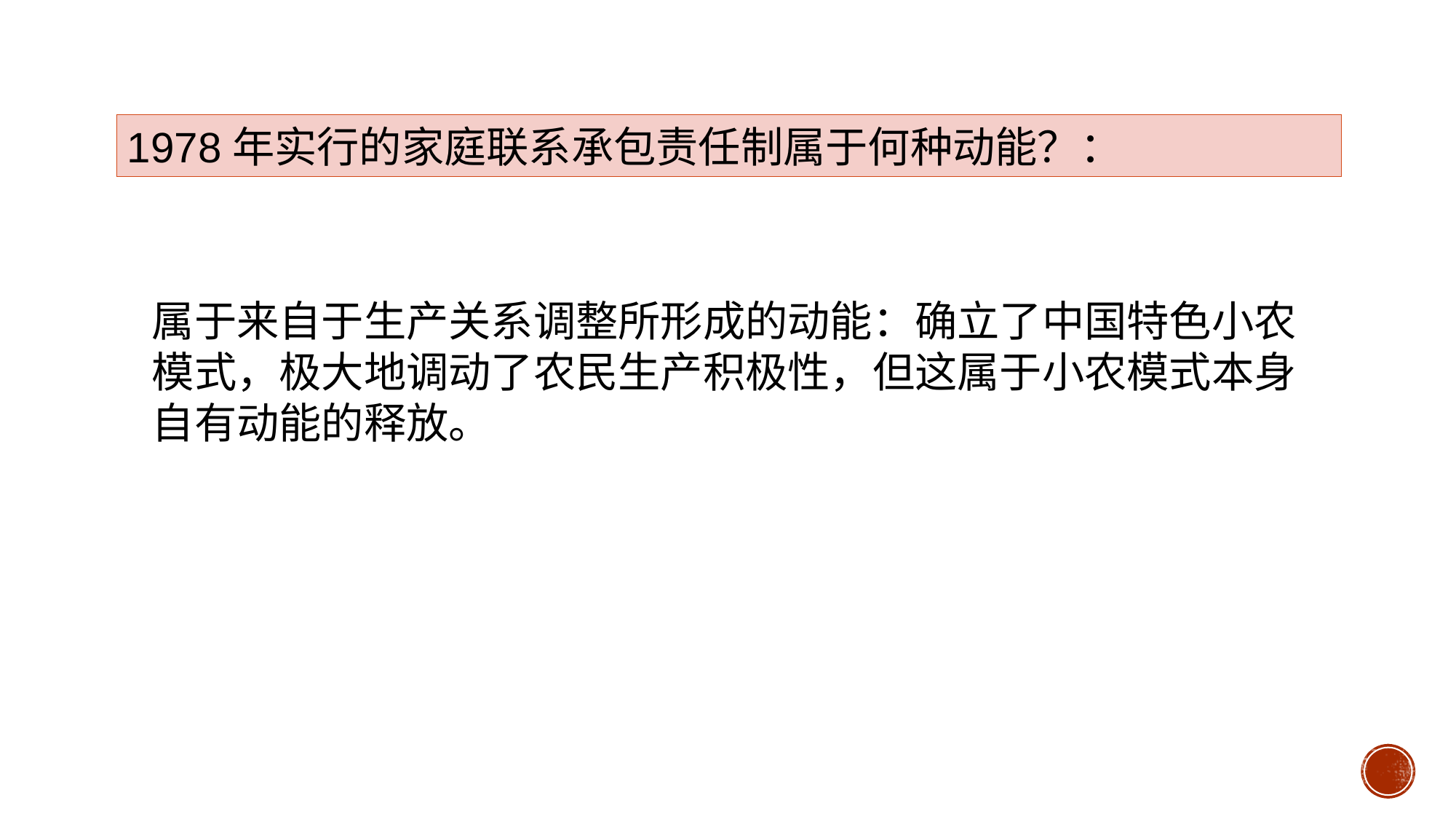

1978年实行的家庭联系承包责任制属于何种动能？：
属于来自于生产关系调整所形成的动能：确立了中国特色小农模式，极大地调动了农民生产积极性，但这属于小农模式本身自有动能的释放。